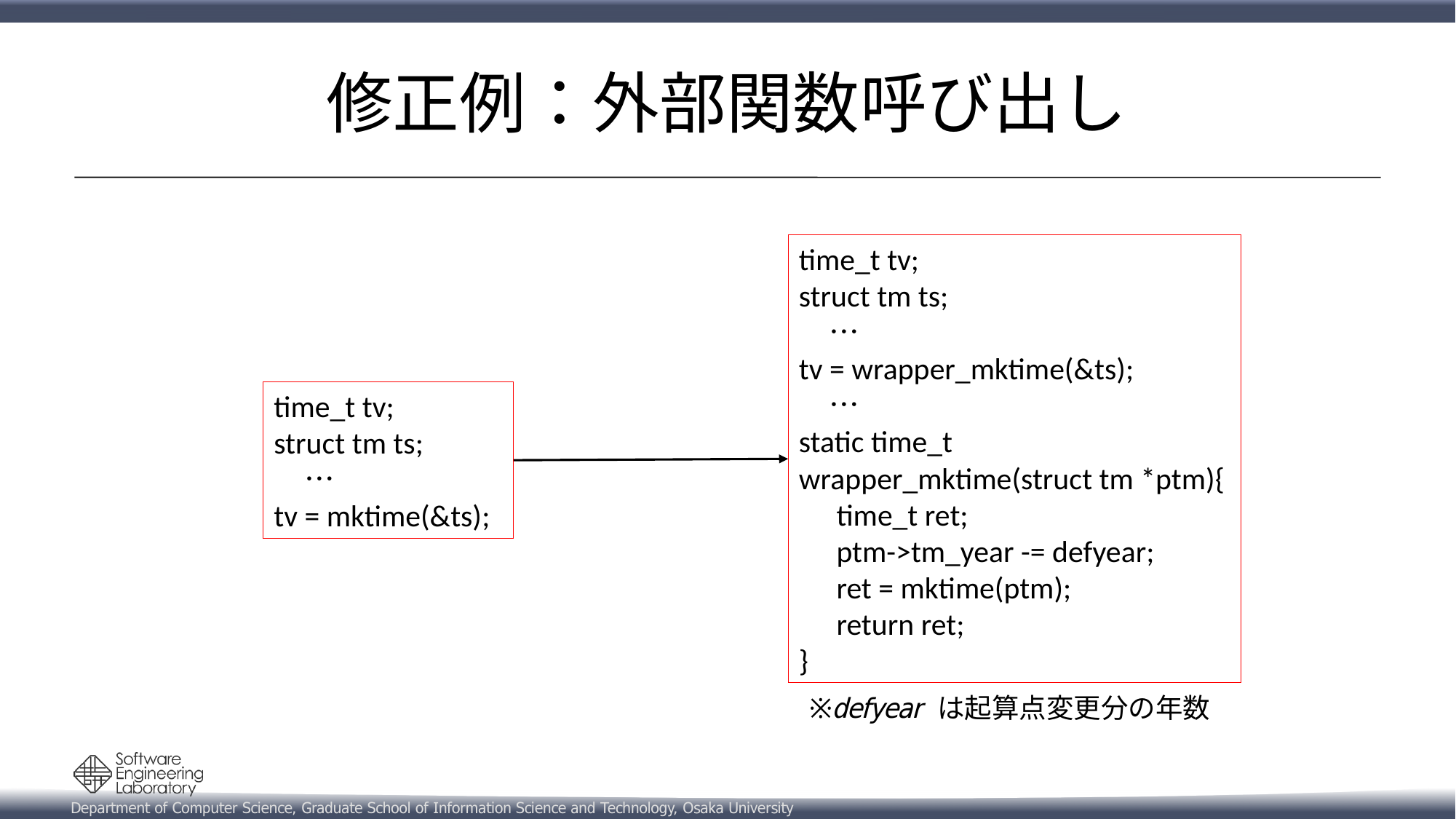

# 修正例：外部関数呼び出し
time_t tv;
struct tm ts;
　…
tv = wrapper_mktime(&ts);
　…
static time_t
wrapper_mktime(struct tm *ptm){
　time_t ret;
　ptm->tm_year -= defyear;
　ret = mktime(ptm);
　return ret;
}
time_t tv;
struct tm ts;
　…
tv = mktime(&ts);
※defyear は起算点変更分の年数